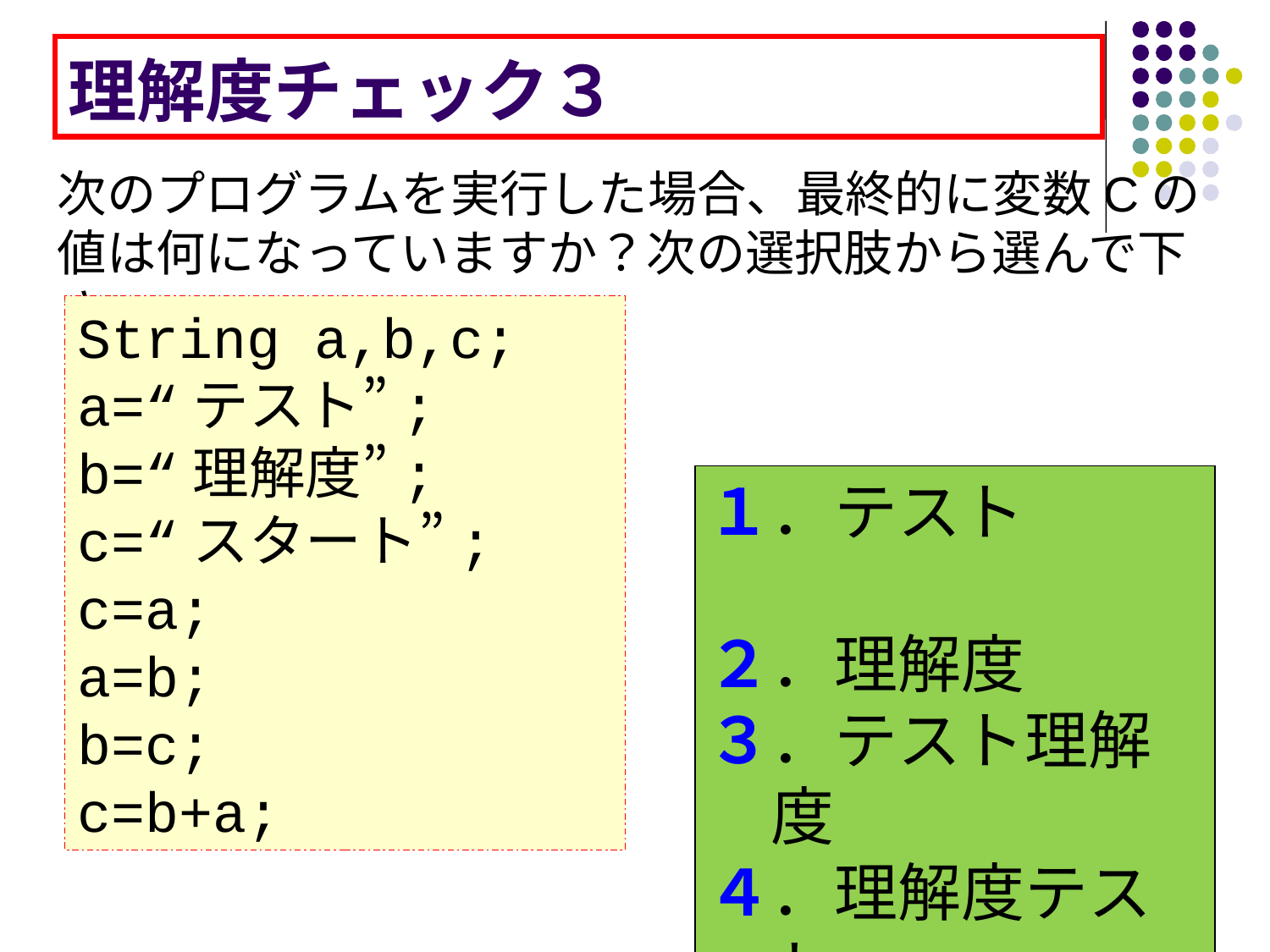

# 理解度チェック３
次のプログラムを実行した場合、最終的に変数Cの値は何になっていますか？次の選択肢から選んで下さい。
String a,b,c;
a=“テスト”;
b=“理解度”;
c=“スタート”;
c=a;
a=b;
b=c;
c=b+a;
１．テスト
２．理解度
３．テスト理解度
４．理解度テスト
５．スタート